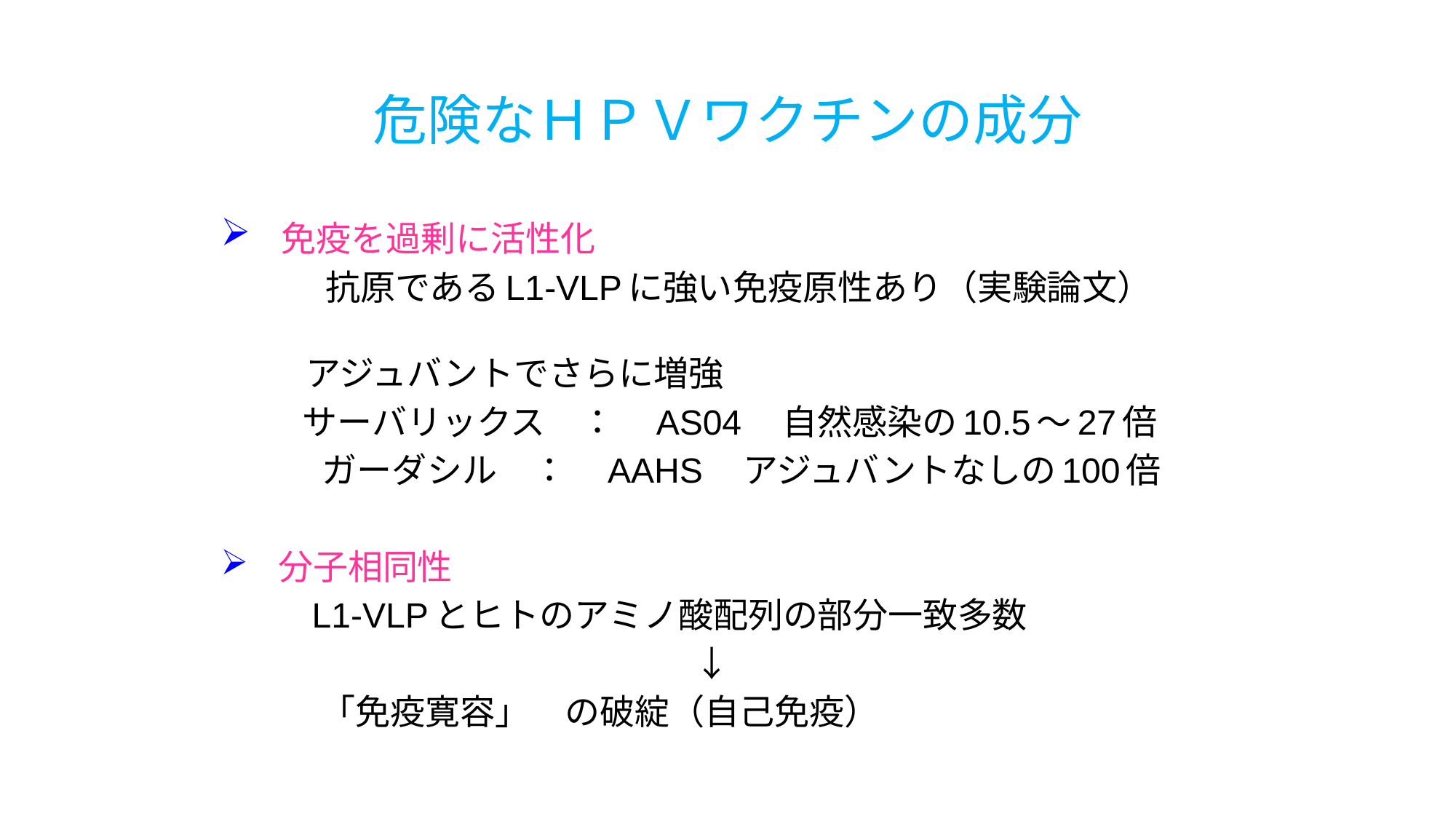

# 危険なＨＰＶワクチンの成分
　免疫を過剰に活性化
　　　抗原であるL1-VLPに強い免疫原性あり（実験論文）
　　  アジュバントでさらに増強
　      サーバリックス　：　AS04　自然感染の10.5～27倍
　　    ガーダシル　：　AAHS　アジュバントなしの100倍

　分子相同性
　　  L1-VLPとヒトのアミノ酸配列の部分一致多数
　   　　　    　　　　　　　　↓
            「免疫寛容」　の破綻（自己免疫）